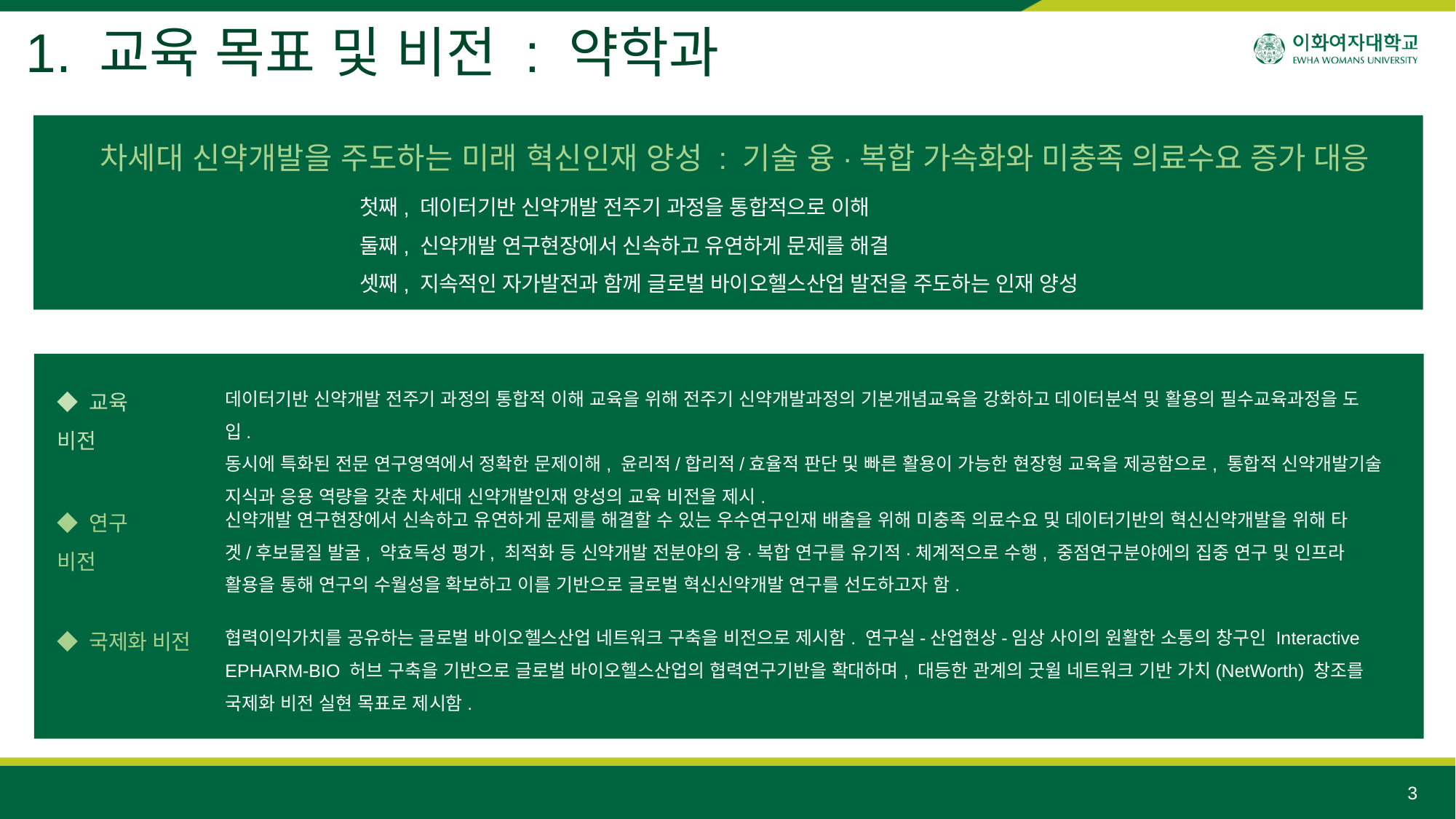

# 1. 교육 목표 및 비전 : 약학과

 차세대 신약개발을 주도하는 미래 혁신인재 양성 : 기술 융·복합 가속화와 미충족 의료수요 증가 대응
첫째, 데이터기반 신약개발 전주기 과정을 통합적으로 이해
둘째, 신약개발 연구현장에서 신속하고 유연하게 문제를 해결
셋째, 지속적인 자가발전과 함께 글로벌 바이오헬스산업 발전을 주도하는 인재 양성

◆ 교육 비전
데이터기반 신약개발 전주기 과정의 통합적 이해 교육을 위해 전주기 신약개발과정의 기본개념교육을 강화하고 데이터분석 및 활용의 필수교육과정을 도입.
동시에 특화된 전문 연구영역에서 정확한 문제이해, 윤리적/합리적/효율적 판단 및 빠른 활용이 가능한 현장형 교육을 제공함으로, 통합적 신약개발기술 지식과 응용 역량을 갖춘 차세대 신약개발인재 양성의 교육 비전을 제시.
◆ 연구 비전
신약개발 연구현장에서 신속하고 유연하게 문제를 해결할 수 있는 우수연구인재 배출을 위해 미충족 의료수요 및 데이터기반의 혁신신약개발을 위해 타겟/후보물질 발굴, 약효독성 평가, 최적화 등 신약개발 전분야의 융·복합 연구를 유기적·체계적으로 수행, 중점연구분야에의 집중 연구 및 인프라 활용을 통해 연구의 수월성을 확보하고 이를 기반으로 글로벌 혁신신약개발 연구를 선도하고자 함.
◆ 국제화 비전
협력이익가치를 공유하는 글로벌 바이오헬스산업 네트워크 구축을 비전으로 제시함. 연구실-산업현상-임상 사이의 원활한 소통의 창구인 Interactive EPHARM-BIO 허브 구축을 기반으로 글로벌 바이오헬스산업의 협력연구기반을 확대하며, 대등한 관계의 굿윌 네트워크 기반 가치(NetWorth) 창조를 국제화 비전 실현 목표로 제시함.
3